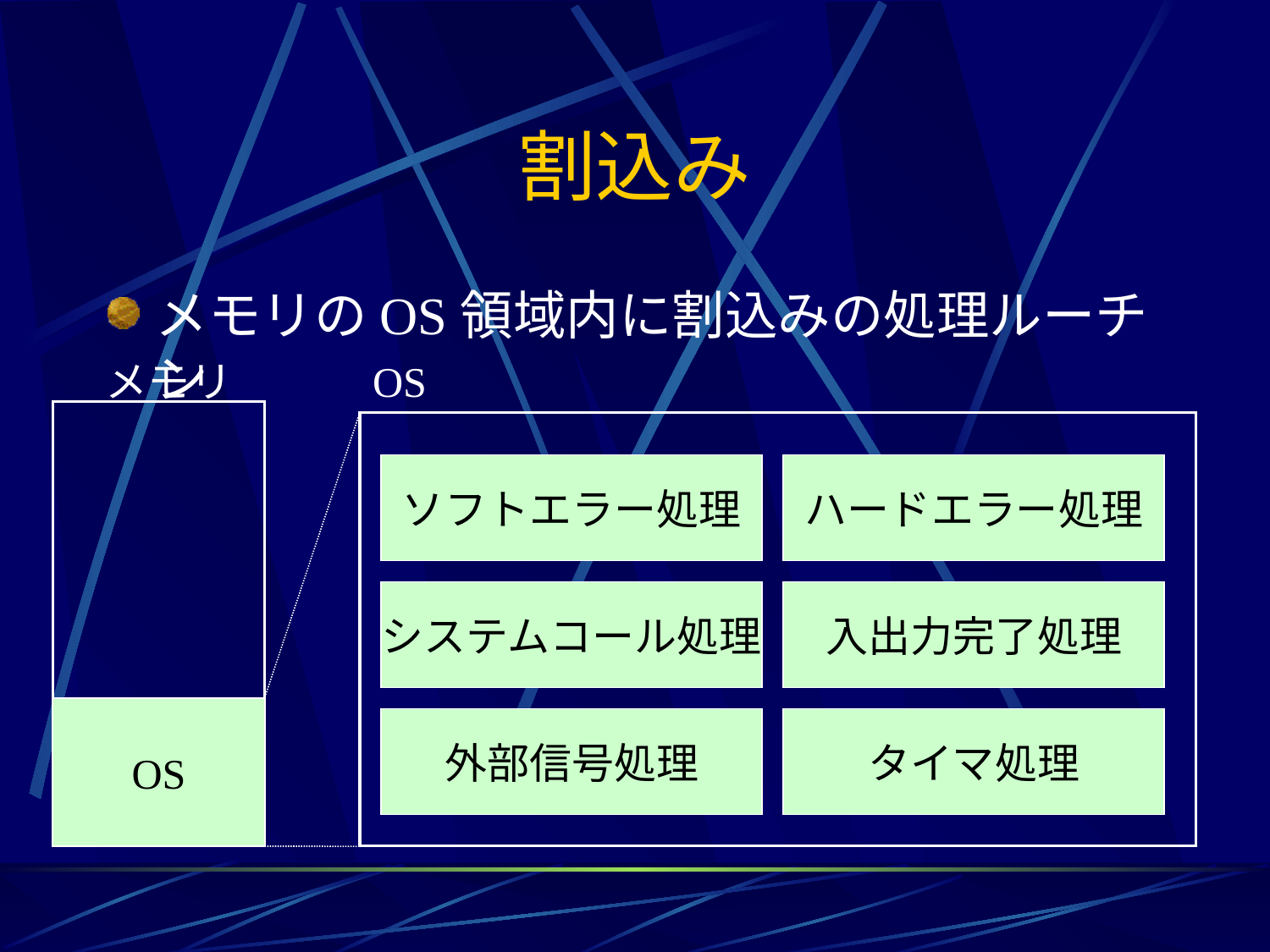

# 割込み
メモリのOS領域内に割込みの処理ルーチン
メモリ
OS

ソフトエラー処理
ハードエラー処理
システムコール処理
入出力完了処理
OS
外部信号処理
タイマ処理